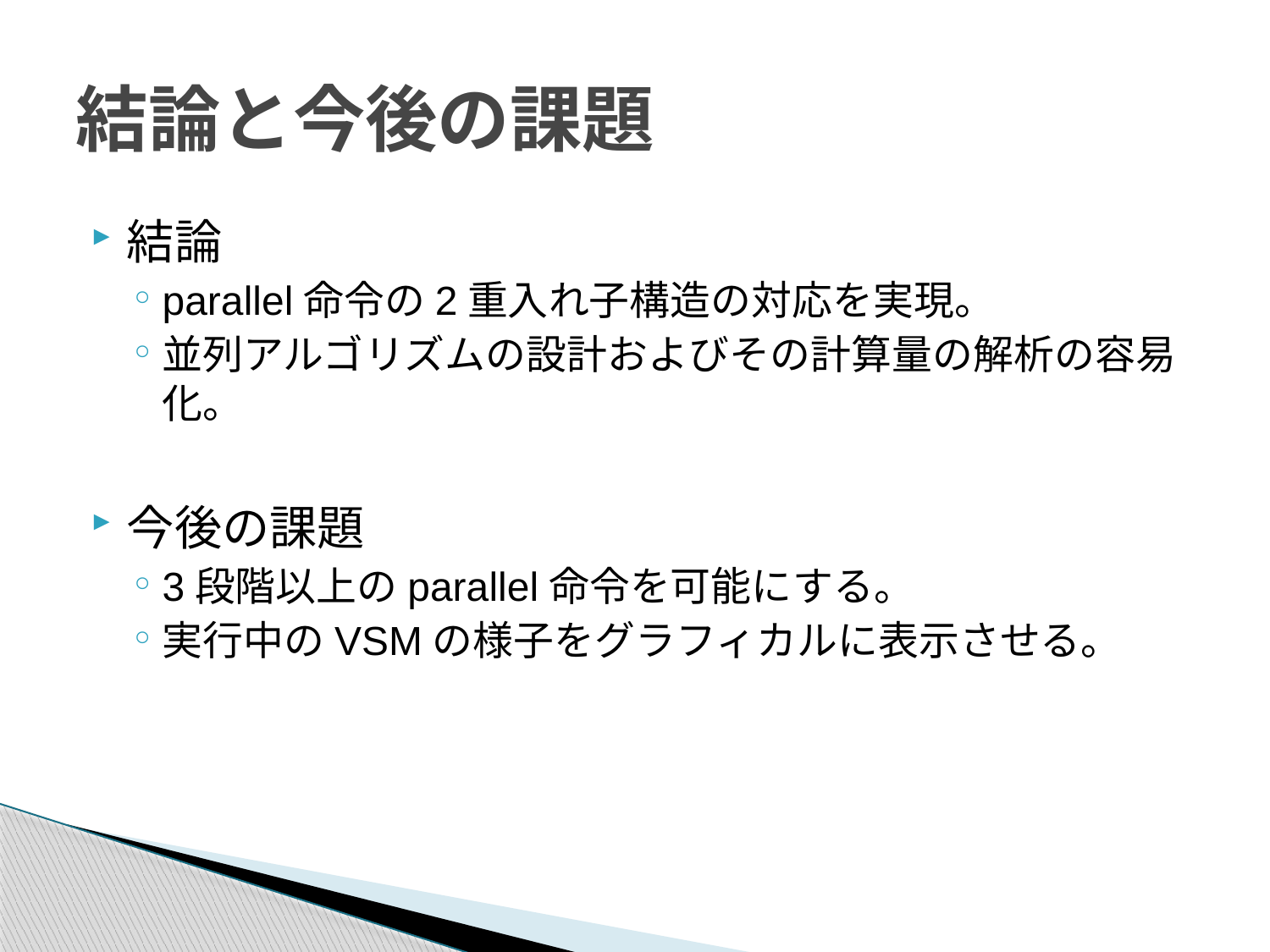

# 結論と今後の課題
結論
parallel命令の2重入れ子構造の対応を実現。
並列アルゴリズムの設計およびその計算量の解析の容易化。

今後の課題
3段階以上のparallel命令を可能にする。
実行中のVSMの様子をグラフィカルに表示させる。